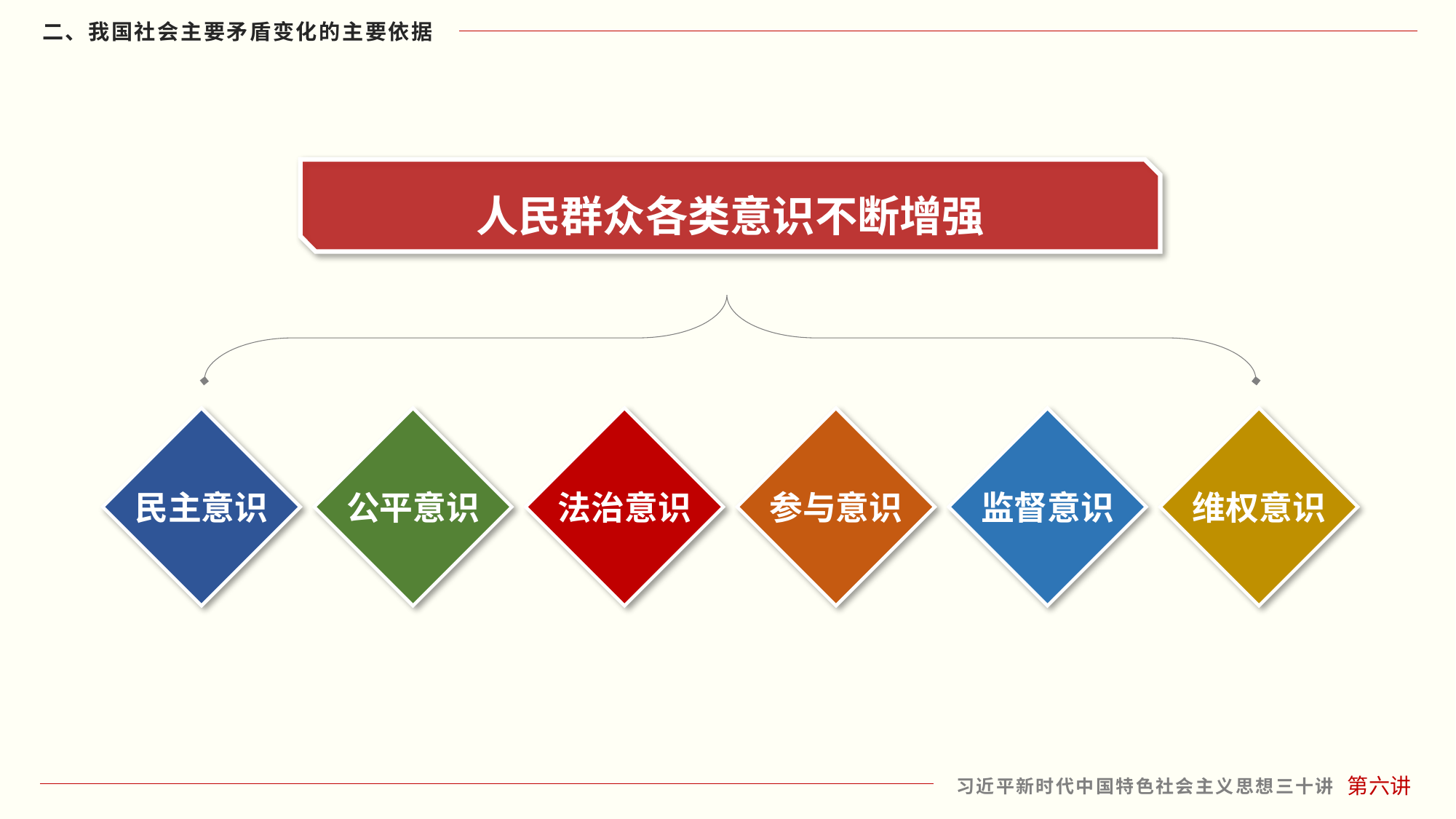

人民群众各类意识不断增强

民主意识

公平意识

法治意识

参与意识

监督意识

维权意识